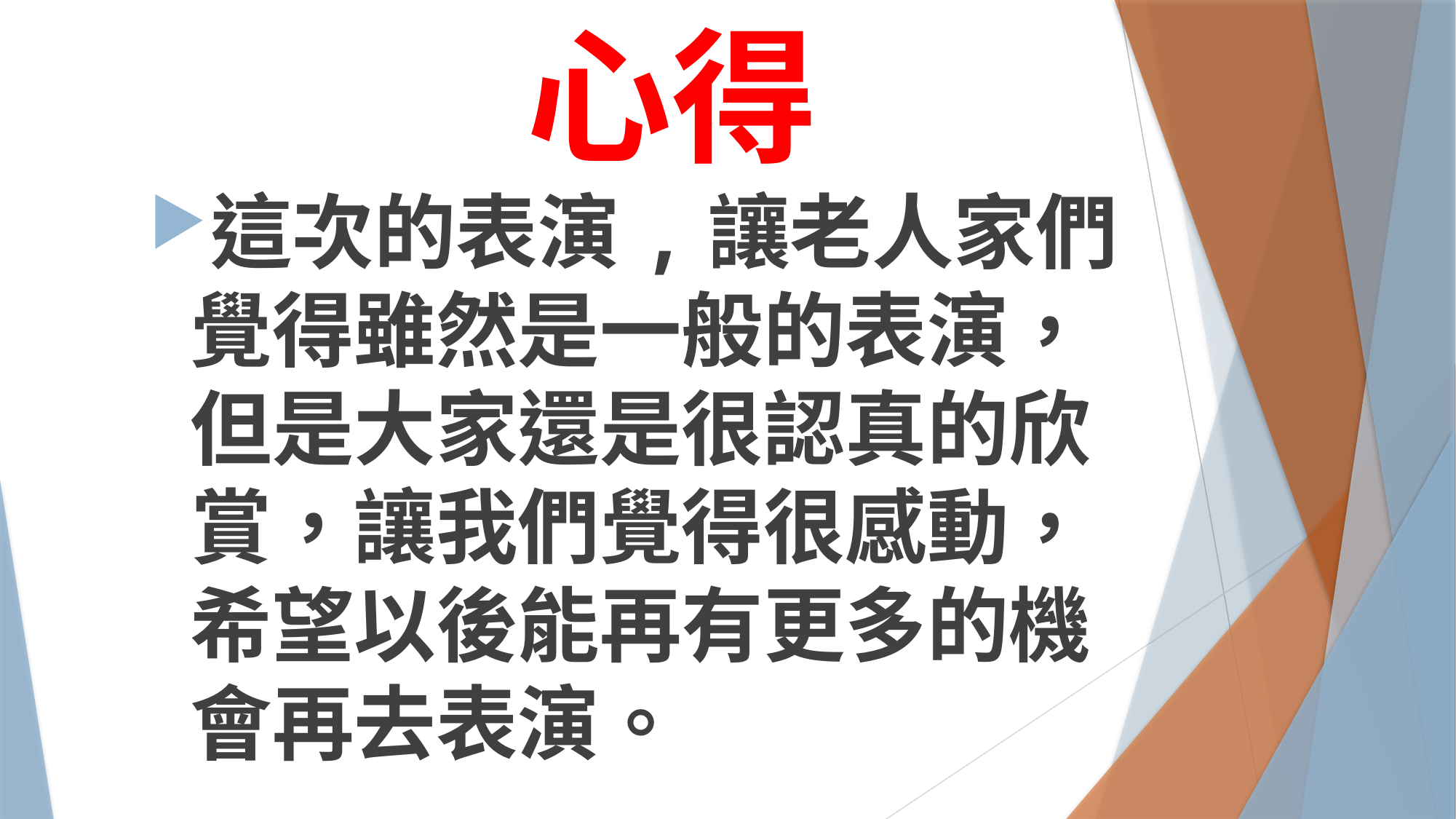

# 心得
這次的表演,讓老人家們覺得雖然是一般的表演，但是大家還是很認真的欣賞，讓我們覺得很感動，希望以後能再有更多的機會再去表演。